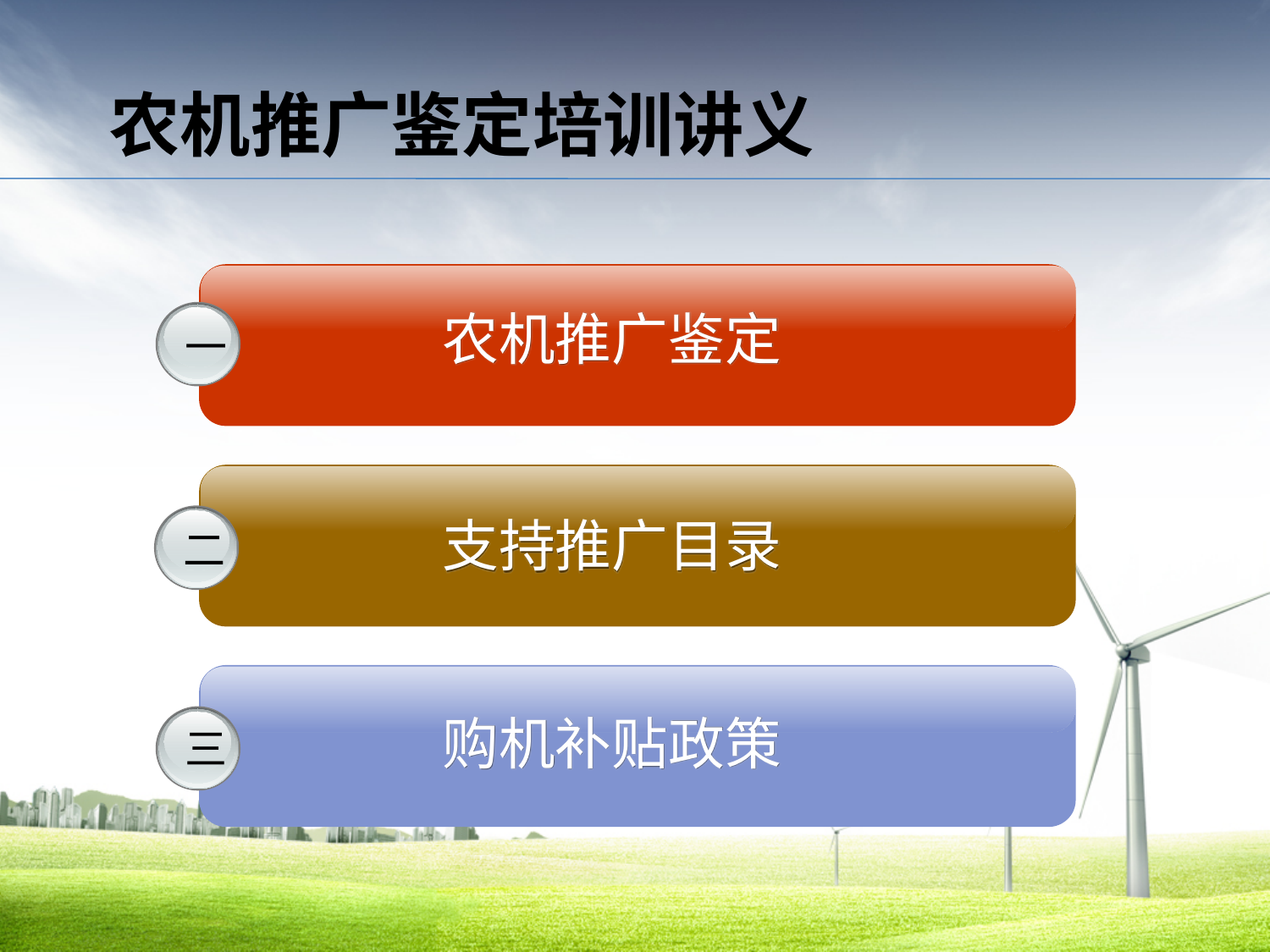

# 农机推广鉴定培训讲义

农机推广鉴定

一

支持推广目录

二

购机补贴政策

三